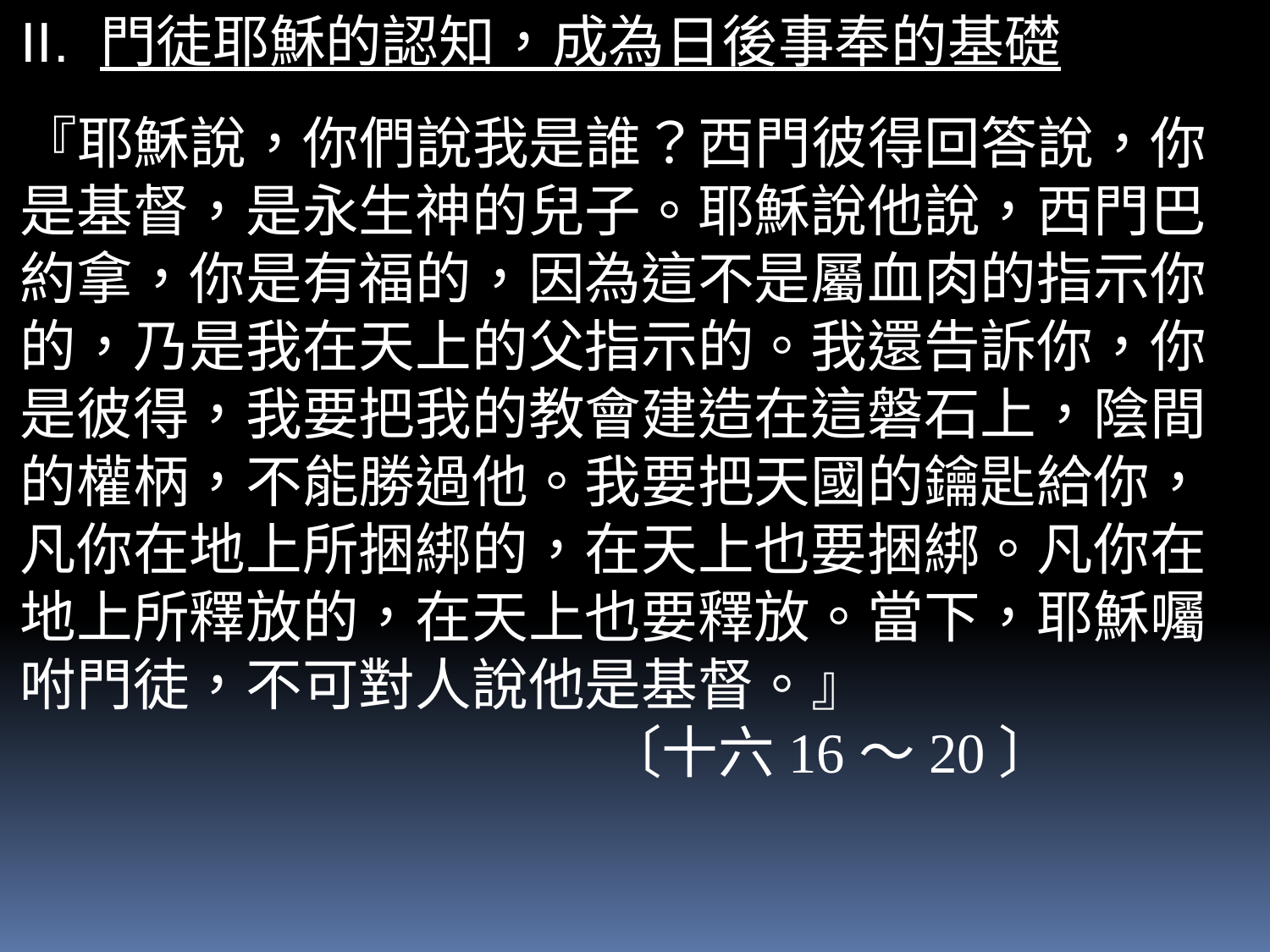

門徒耶穌的認知，成為日後事奉的基礎

『耶穌說，你們說我是誰？西門彼得回答說，你是基督，是永生神的兒子。耶穌說他說，西門巴約拿，你是有福的，因為這不是屬血肉的指示你的，乃是我在天上的父指示的。我還告訴你，你是彼得，我要把我的教會建造在這磐石上，陰間的權柄，不能勝過他。我要把天國的鑰匙給你，凡你在地上所捆綁的，在天上也要捆綁。凡你在地上所釋放的，在天上也要釋放。當下，耶穌囑咐門徒，不可對人說他是基督。』
                                             〔十六16～20〕